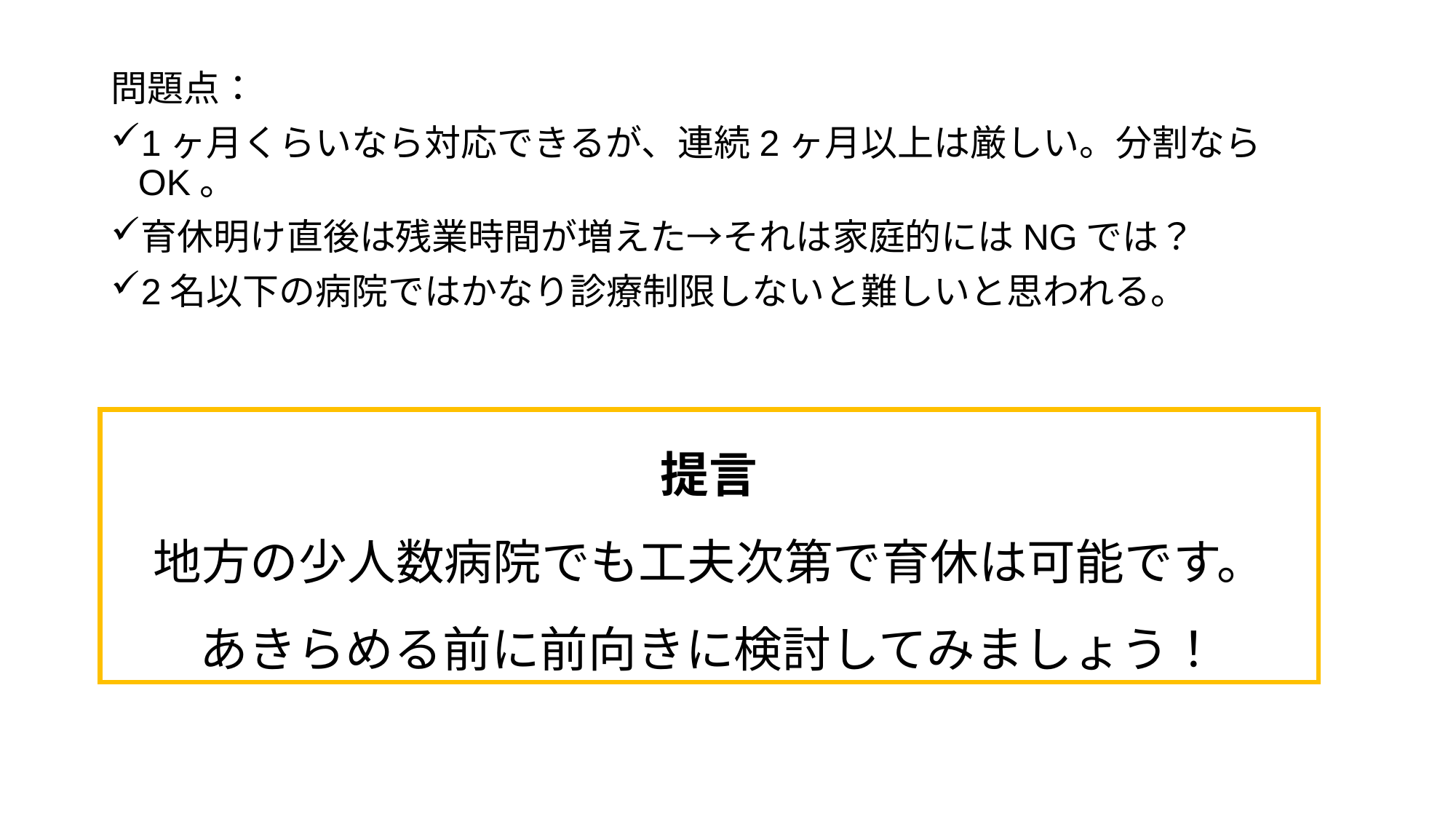

問題点：
1ヶ月くらいなら対応できるが、連続2ヶ月以上は厳しい。分割ならOK。
育休明け直後は残業時間が増えた→それは家庭的にはNGでは？
2名以下の病院ではかなり診療制限しないと難しいと思われる。

提言
地方の少人数病院でも工夫次第で育休は可能です。
あきらめる前に前向きに検討してみましょう！